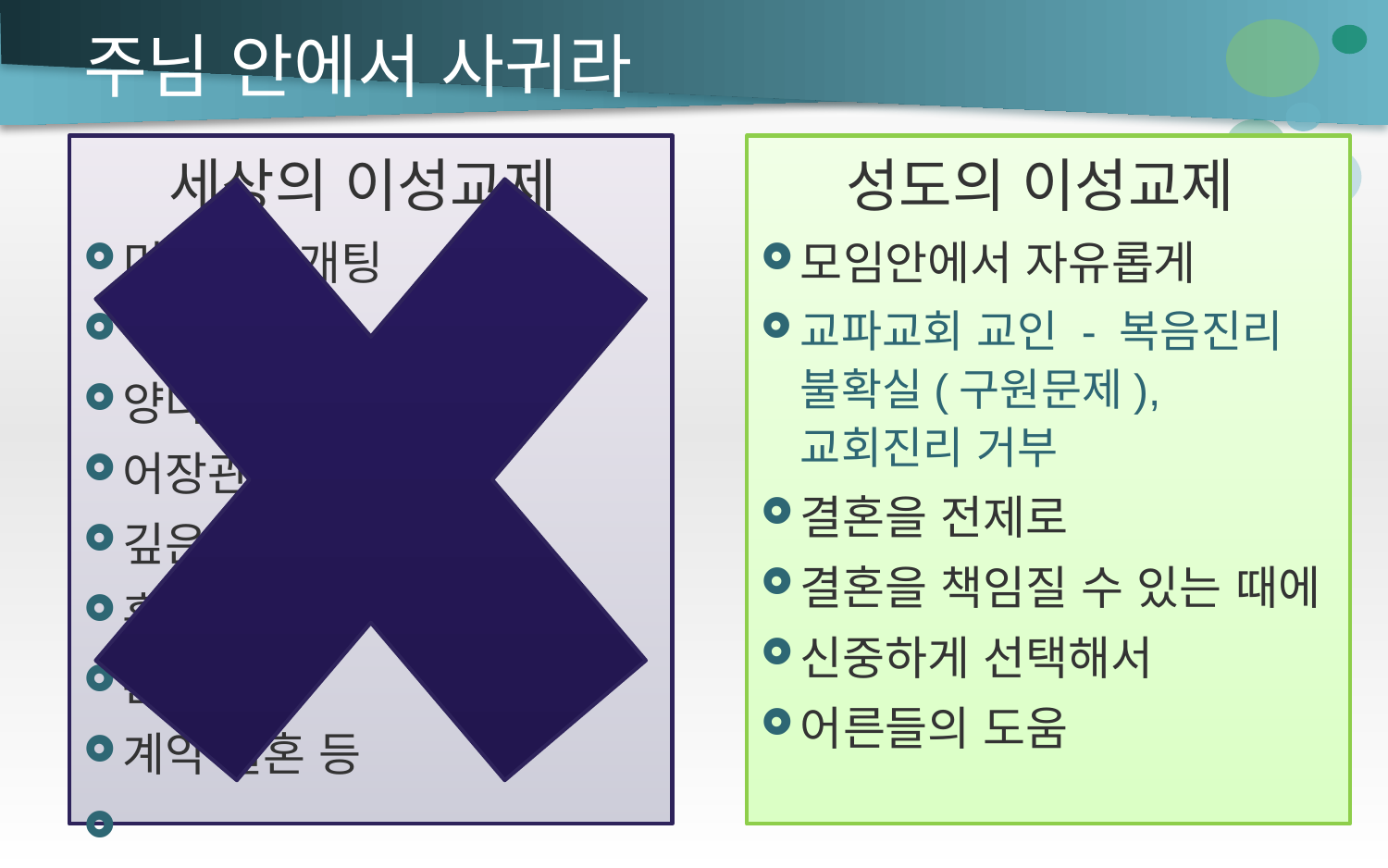

# 주님 안에서 사귀라

세상의 이성교제
미팅, 소개팅
작업
양다리
어장관리
깊은 스킨쉽
혼전 성관계
혼전 동거
계약 결혼 등

성도의 이성교제
모임안에서 자유롭게
교파교회 교인 - 복음진리 불확실(구원문제), 교회진리 거부
결혼을 전제로
결혼을 책임질 수 있는 때에
신중하게 선택해서
어른들의 도움